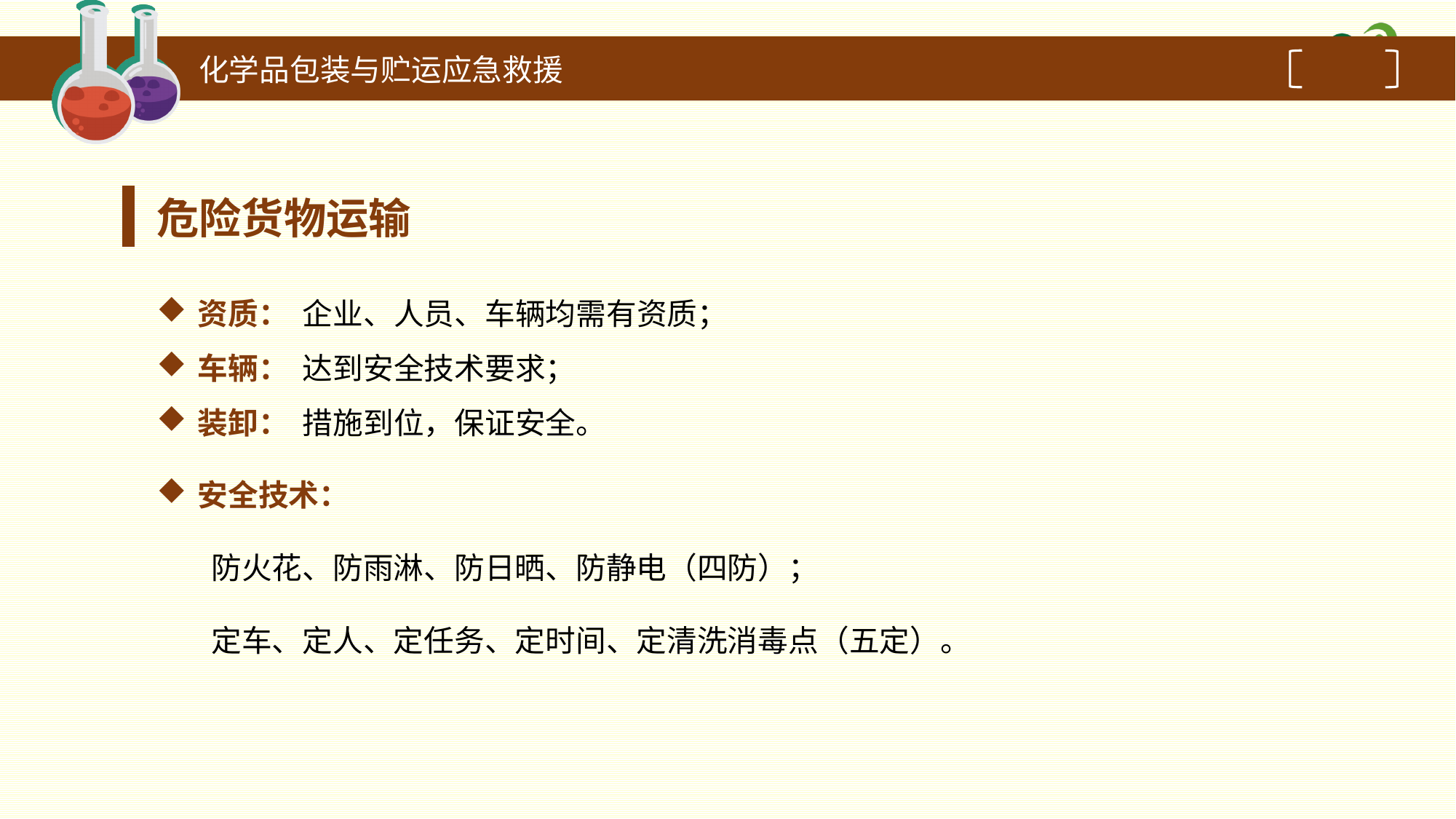

化学品包装与贮运应急救援
74

危险货物运输
资质：  企业、人员、车辆均需有资质；
车辆：  达到安全技术要求；
装卸：  措施到位，保证安全。
安全技术：
防火花、防雨淋、防日晒、防静电（四防）；
定车、定人、定任务、定时间、定清洗消毒点（五定）。